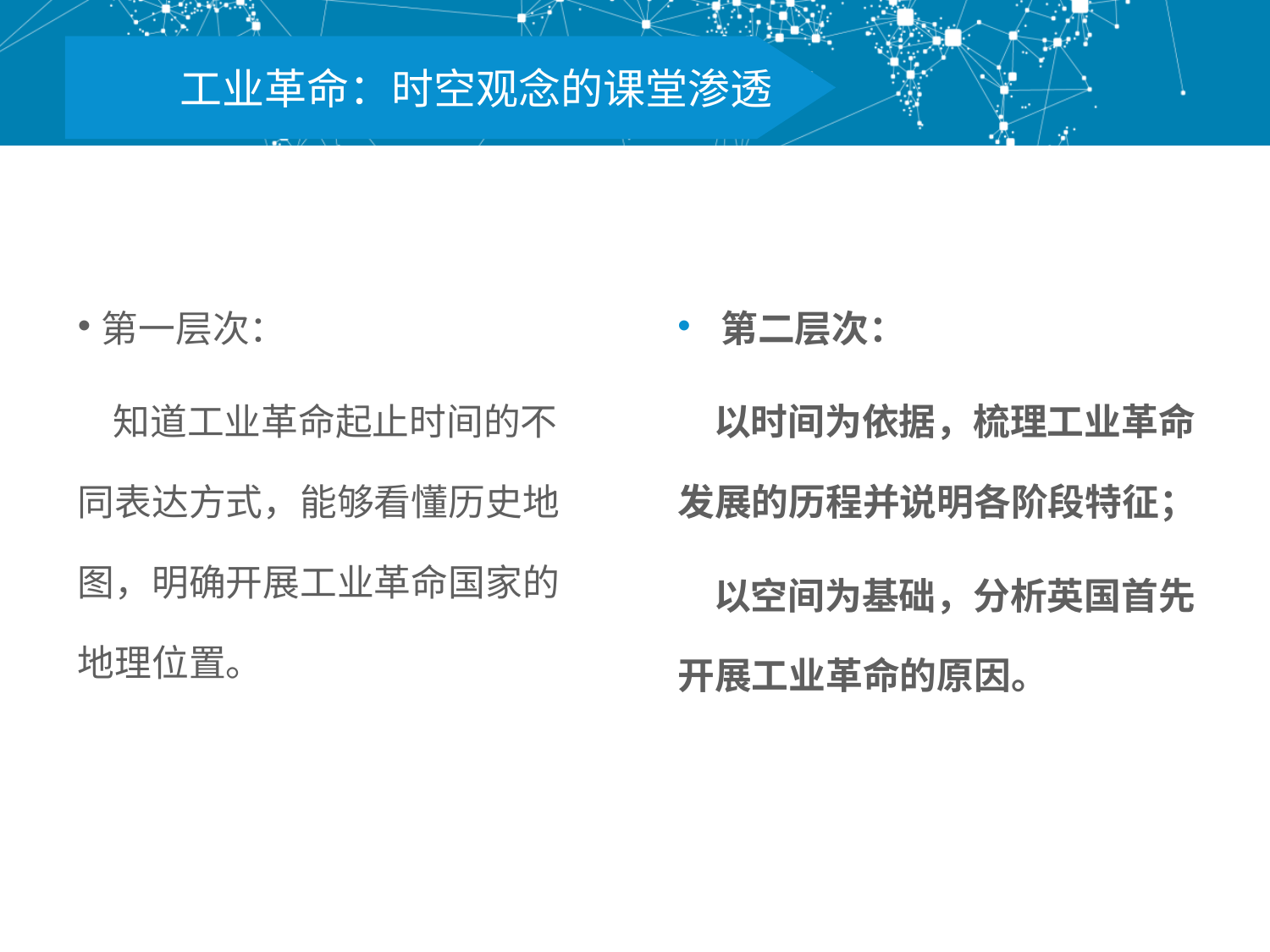

#
工业革命：时空观念的课堂渗透

第一层次：
   知道工业革命起止时间的不同表达方式，能够看懂历史地图，明确开展工业革命国家的地理位置。
 第二层次：
   以时间为依据，梳理工业革命发展的历程并说明各阶段特征；
   以空间为基础，分析英国首先开展工业革命的原因。